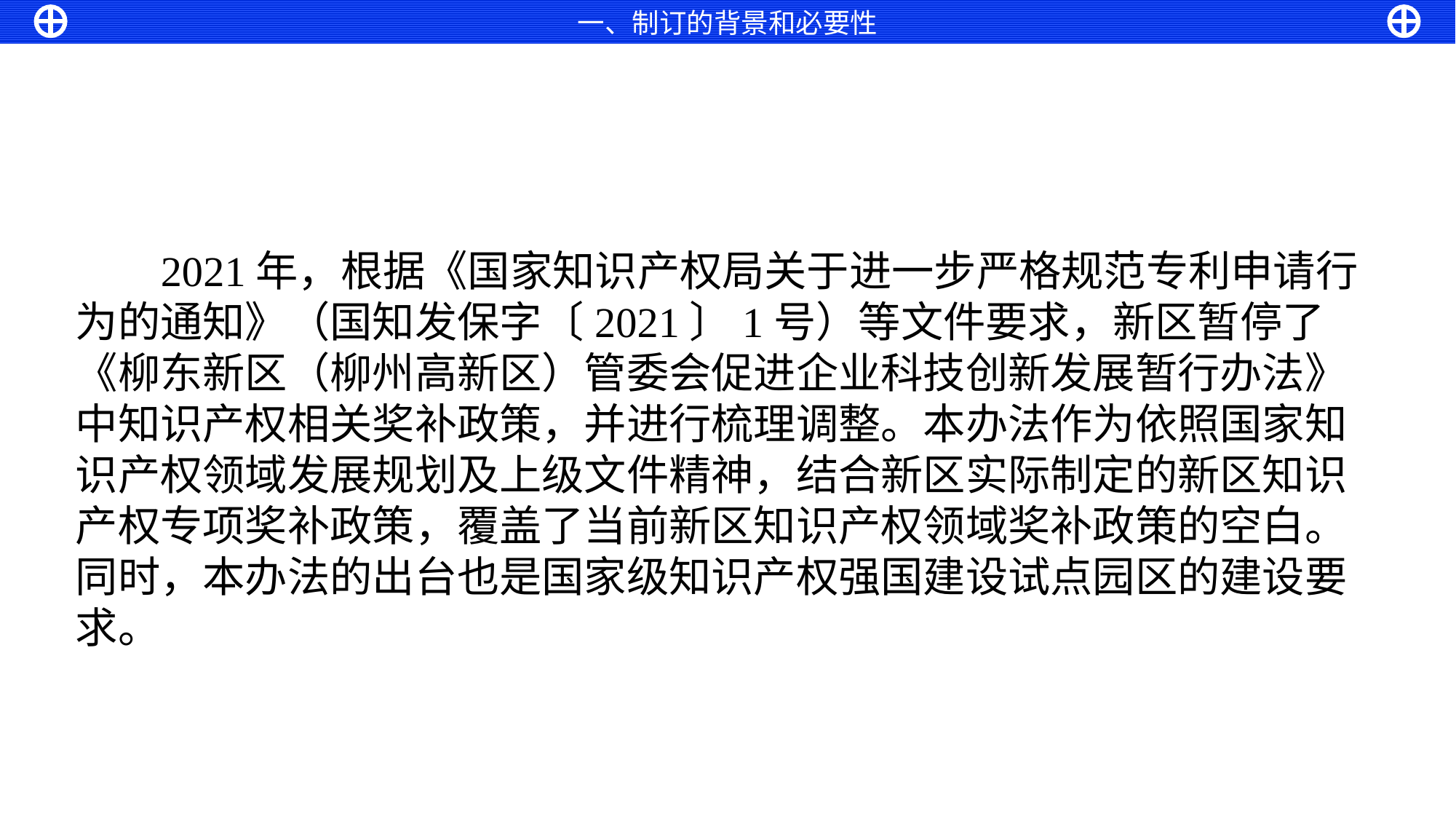

一、制订的背景和必要性

2021年，根据《国家知识产权局关于进一步严格规范专利申请行为的通知》（国知发保字〔2021〕1号）等文件要求，新区暂停了《柳东新区（柳州高新区）管委会促进企业科技创新发展暂行办法》中知识产权相关奖补政策，并进行梳理调整。本办法作为依照国家知识产权领域发展规划及上级文件精神，结合新区实际制定的新区知识产权专项奖补政策，覆盖了当前新区知识产权领域奖补政策的空白。同时，本办法的出台也是国家级知识产权强国建设试点园区的建设要求。